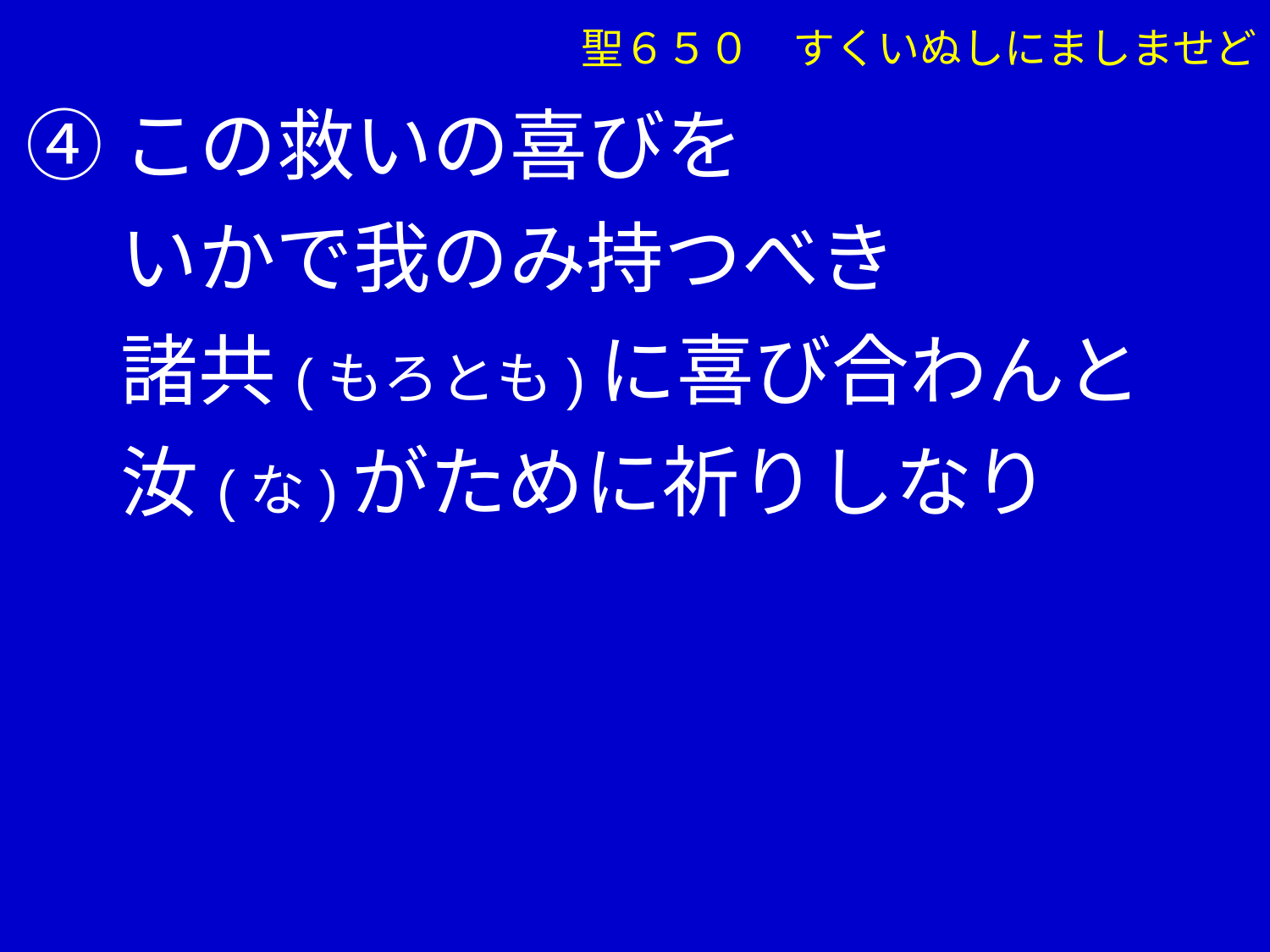

聖６５０　すくいぬしにましませど
④この救いの喜びを
　 いかで我のみ持つべき
　 諸共(もろとも)に喜び合わんと
　 汝(な)がために祈りしなり